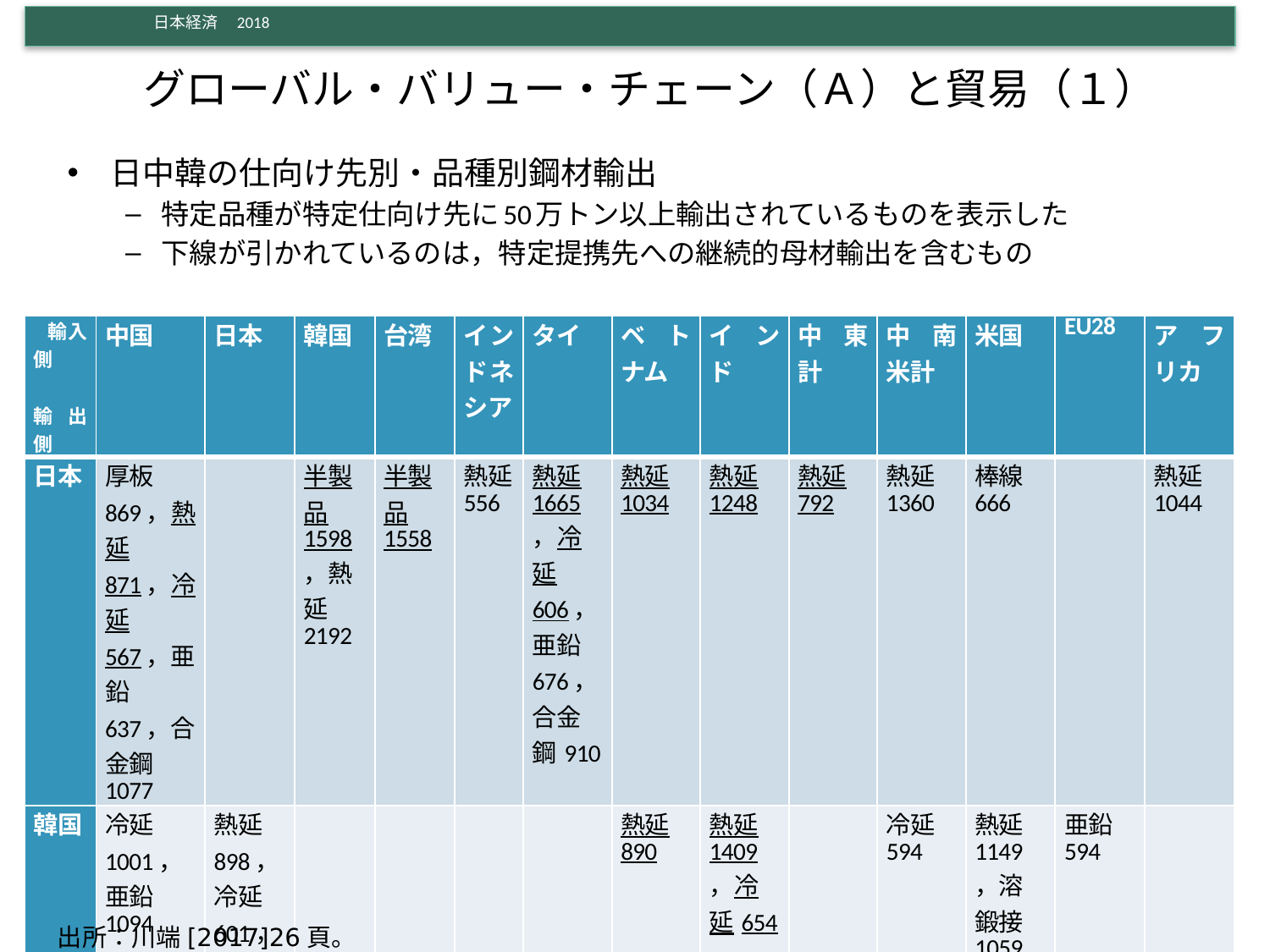

# グローバル・バリュー・チェーン（Ａ）と貿易（１）
日中韓の仕向け先別・品種別鋼材輸出
特定品種が特定仕向け先に50万トン以上輸出されているものを表示した
下線が引かれているのは，特定提携先への継続的母材輸出を含むもの
| 輸入側 輸出側 | 中国 | 日本 | 韓国 | 台湾 | インドネシア | タイ | ベトナム | インド | 中東計 | 中南米計 | 米国 | EU28 | アフリカ |
| --- | --- | --- | --- | --- | --- | --- | --- | --- | --- | --- | --- | --- | --- |
| 日本 | 厚板869，熱延871，冷延567，亜鉛637，合金鋼1077 |  | 半製品1598，熱延2192 | 半製品1558 | 熱延556 | 熱延1665，冷延606，亜鉛676，合金鋼910 | 熱延1034 | 熱延1248 | 熱延792 | 熱延1360 | 棒線666 |  | 熱延1044 |
| 韓国 | 冷延1001，亜鉛1094 | 熱延898，冷延601，亜鉛518 |  |  |  |  | 熱延890 | 熱延1409，冷延654 |  | 冷延594 | 熱延1149，溶鍛接1059 | 亜鉛594 |  |
42
出所：川端[2017]26頁。